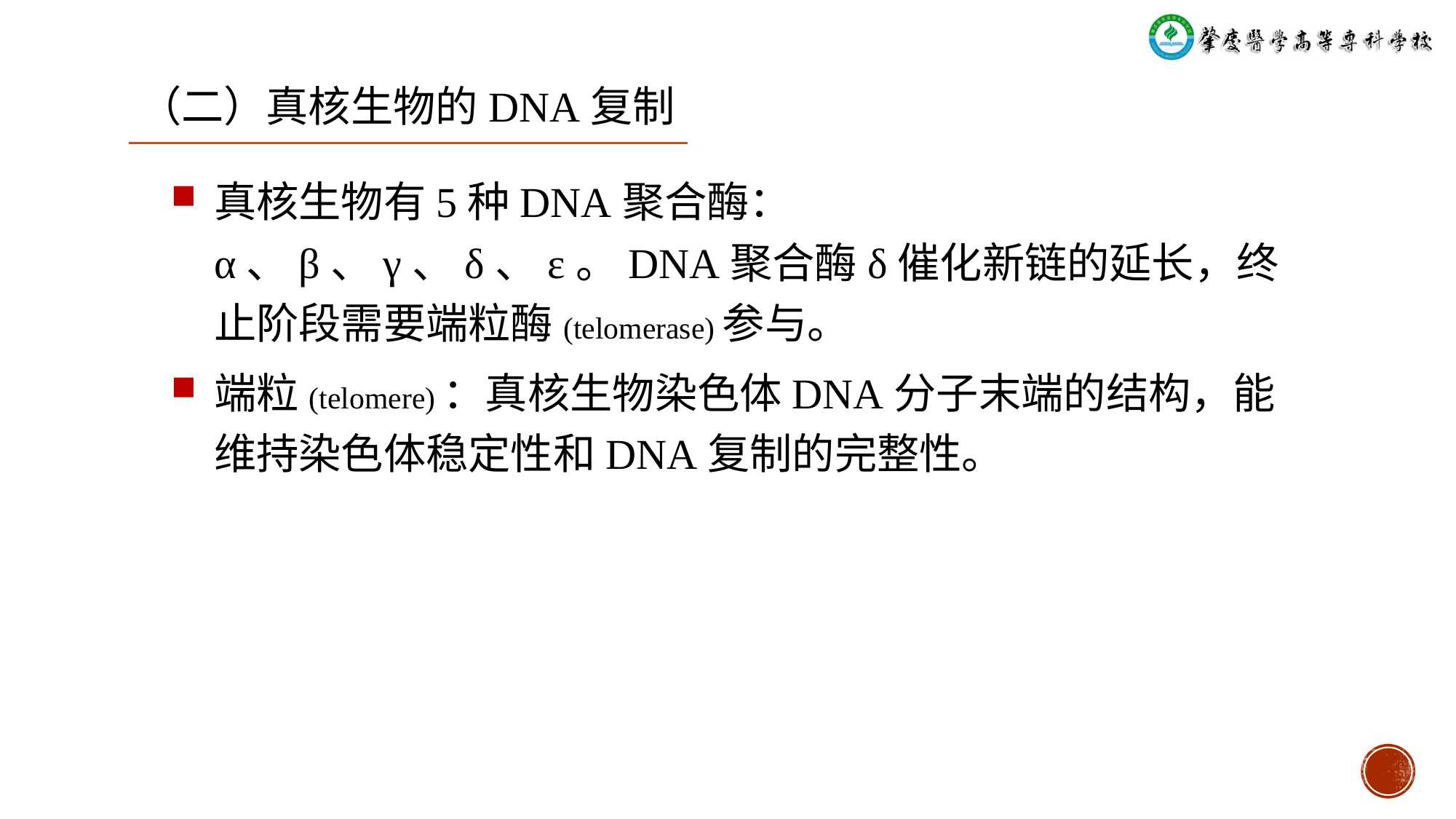

（二）真核生物的DNA复制
真核生物有5种DNA聚合酶：α、β、γ、δ、ε。DNA聚合酶δ催化新链的延长，终止阶段需要端粒酶(telomerase)参与。
端粒(telomere)：真核生物染色体DNA分子末端的结构，能维持染色体稳定性和DNA复制的完整性。